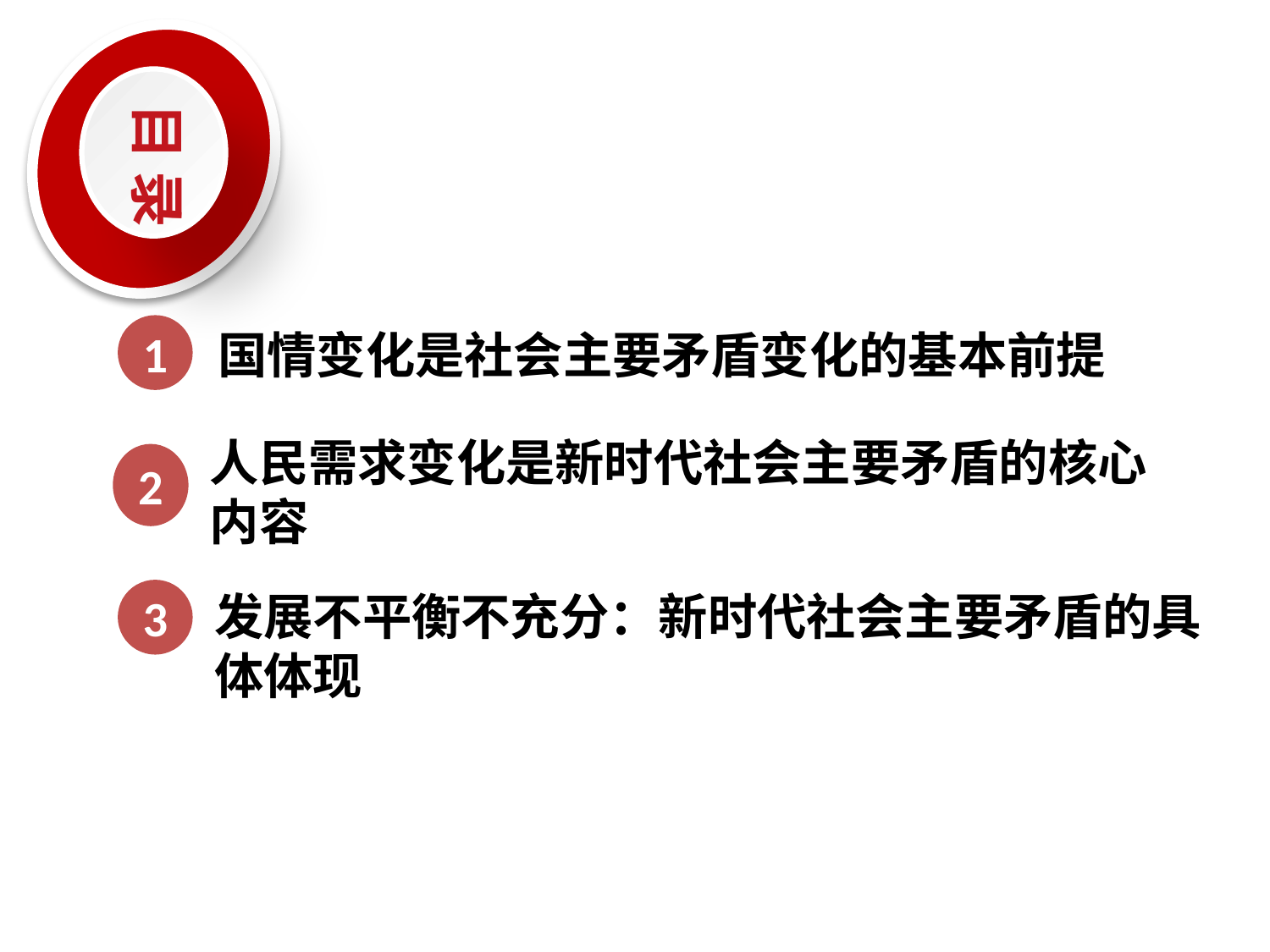

目录
1
国情变化是社会主要矛盾变化的基本前提
人民需求变化是新时代社会主要矛盾的核心内容
2
3
发展不平衡不充分：新时代社会主要矛盾的具体体现